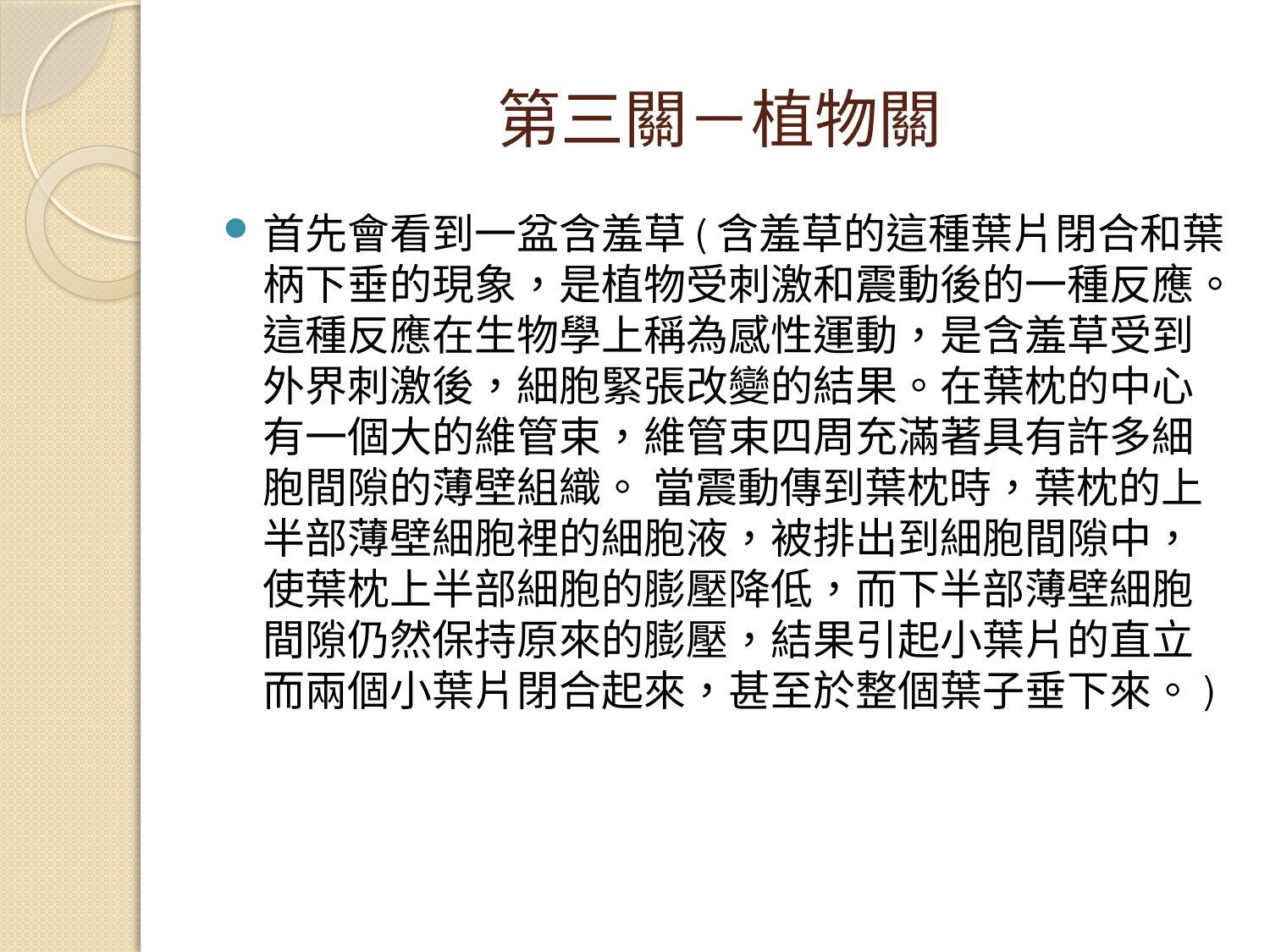

# 第三關－植物關
首先會看到一盆含羞草(含羞草的這種葉片閉合和葉柄下垂的現象，是植物受刺激和震動後的一種反應。這種反應在生物學上稱為感性運動，是含羞草受到外界刺激後，細胞緊張改變的結果。在葉枕的中心有一個大的維管束，維管束四周充滿著具有許多細胞間隙的薄壁組織。 當震動傳到葉枕時，葉枕的上半部薄壁細胞裡的細胞液，被排出到細胞間隙中，使葉枕上半部細胞的膨壓降低，而下半部薄壁細胞間隙仍然保持原來的膨壓，結果引起小葉片的直立而兩個小葉片閉合起來，甚至於整個葉子垂下來。)